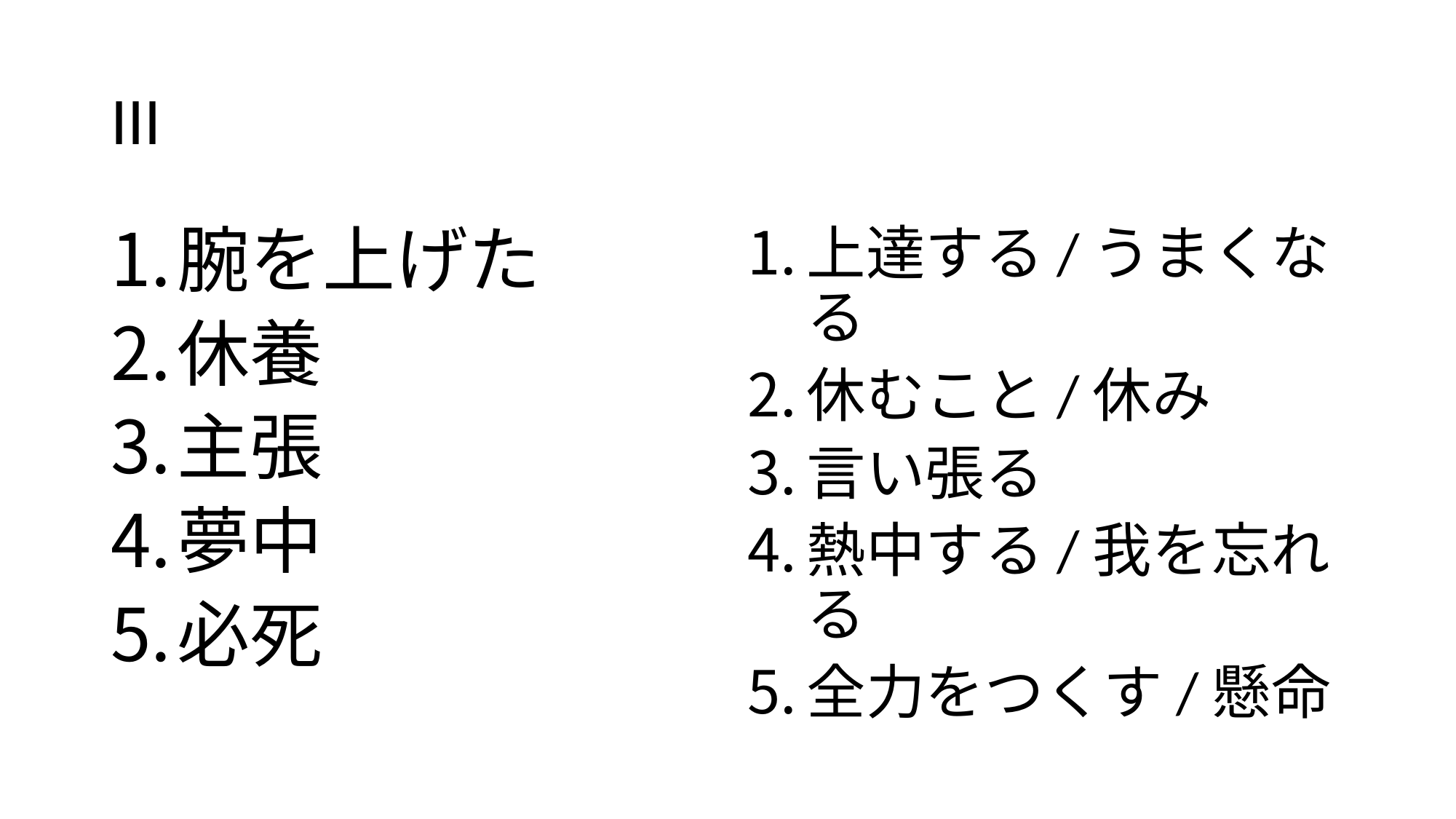

# III
腕を上げた
休養
主張
夢中
必死
上達する/うまくなる
休むこと/休み
言い張る
熱中する/我を忘れる
全力をつくす/懸命